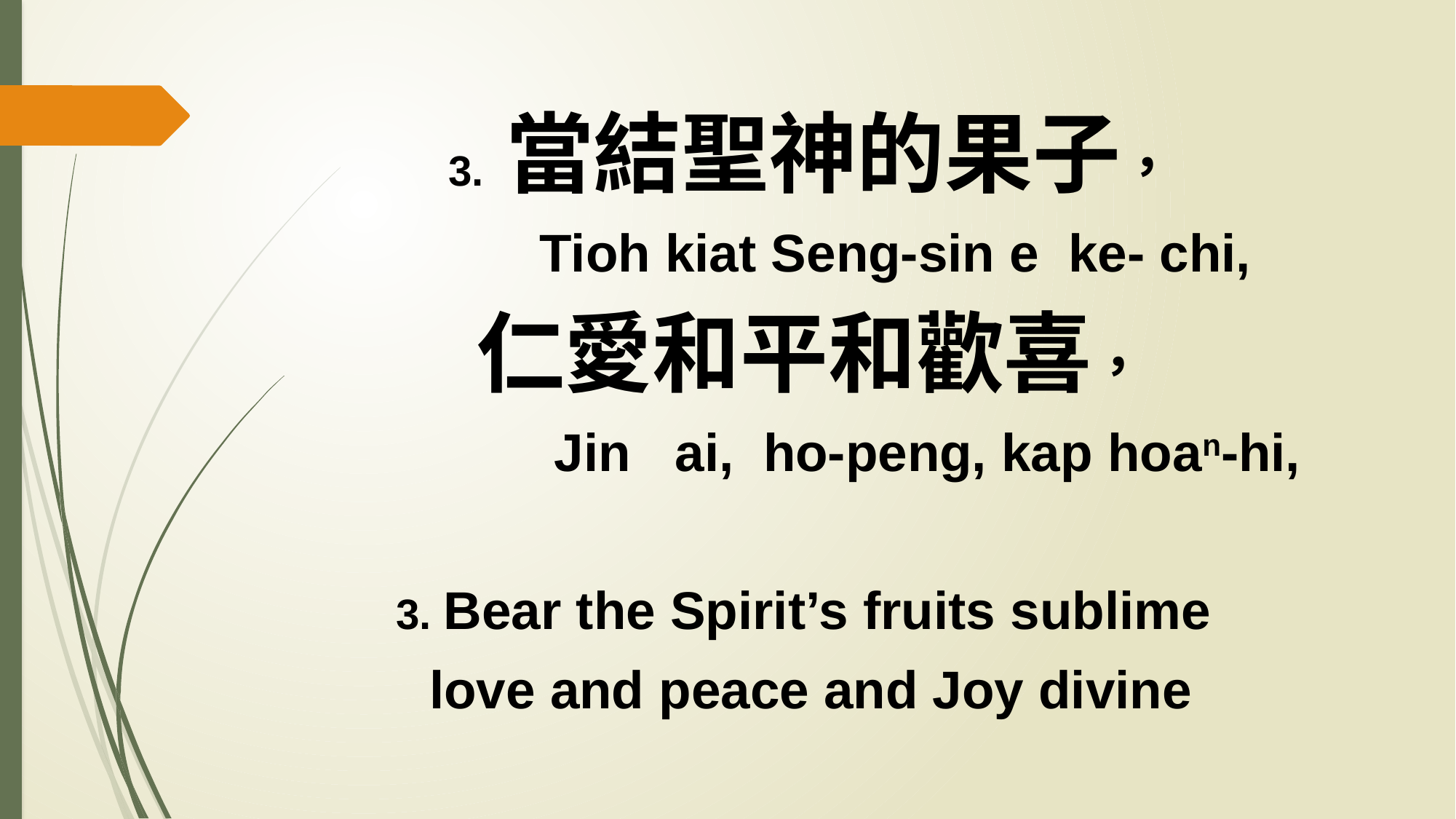

3. 當結聖神的果子，
                   Tioh kiat Seng-sin e  ke- chi,
仁愛和平和歡喜，
                    Jin   ai,  ho-peng, kap hoan-hi,

3. Bear the Spirit’s fruits sublime
love and peace and Joy divine